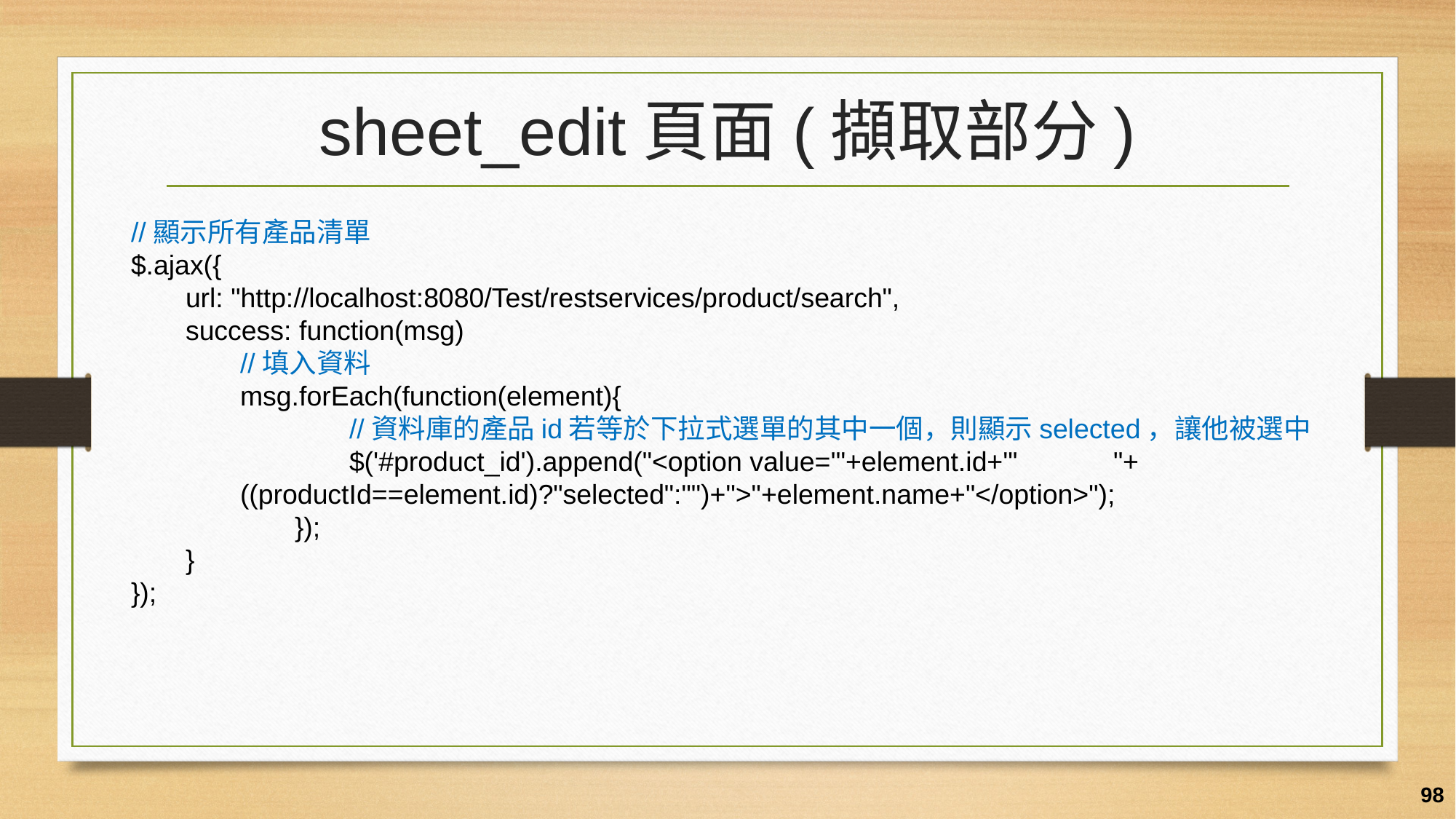

# sheet_edit頁面(擷取部分)
//顯示所有產品清單
$.ajax({
url: "http://localhost:8080/Test/restservices/product/search",
success: function(msg)
//填入資料
msg.forEach(function(element){
	//資料庫的產品id若等於下拉式選單的其中一個，則顯示selected，讓他被選中
	$('#product_id').append("<option value='"+element.id+"' 	"+((productId==element.id)?"selected":"")+">"+element.name+"</option>");
	});
}
});
98